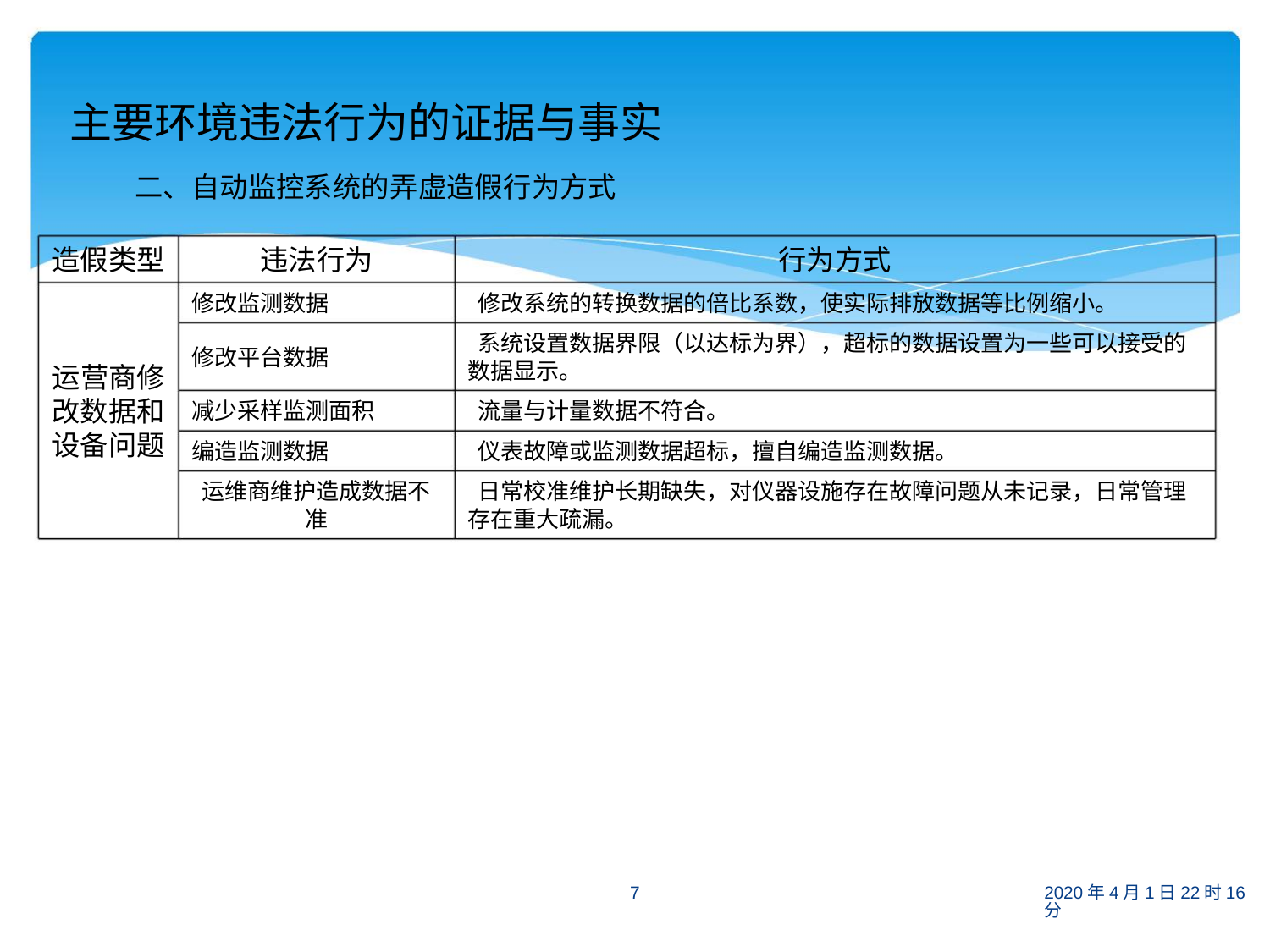

主要环境违法行为的证据与事实
二、自动监控系统的弄虚造假行为方式
造假类型
违法行为
行为方式
修改监测数据
修改系统的转换数据的倍比系数，使实际排放数据等比例缩小。
系统设置数据界限（以达标为界），超标的数据设置为一些可以接受的
数据显示。
修改平台数据
运营商修
改数据和
设备问题
减少采样监测面积
编造监测数据
流量与计量数据不符合。
仪表故障或监测数据超标，擅自编造监测数据。
运维商维护造成数据不
准
日常校准维护长期缺失，对仪器设施存在故障问题从未记录，日常管理
存在重大疏漏。
2020年4月1日22时16分
7